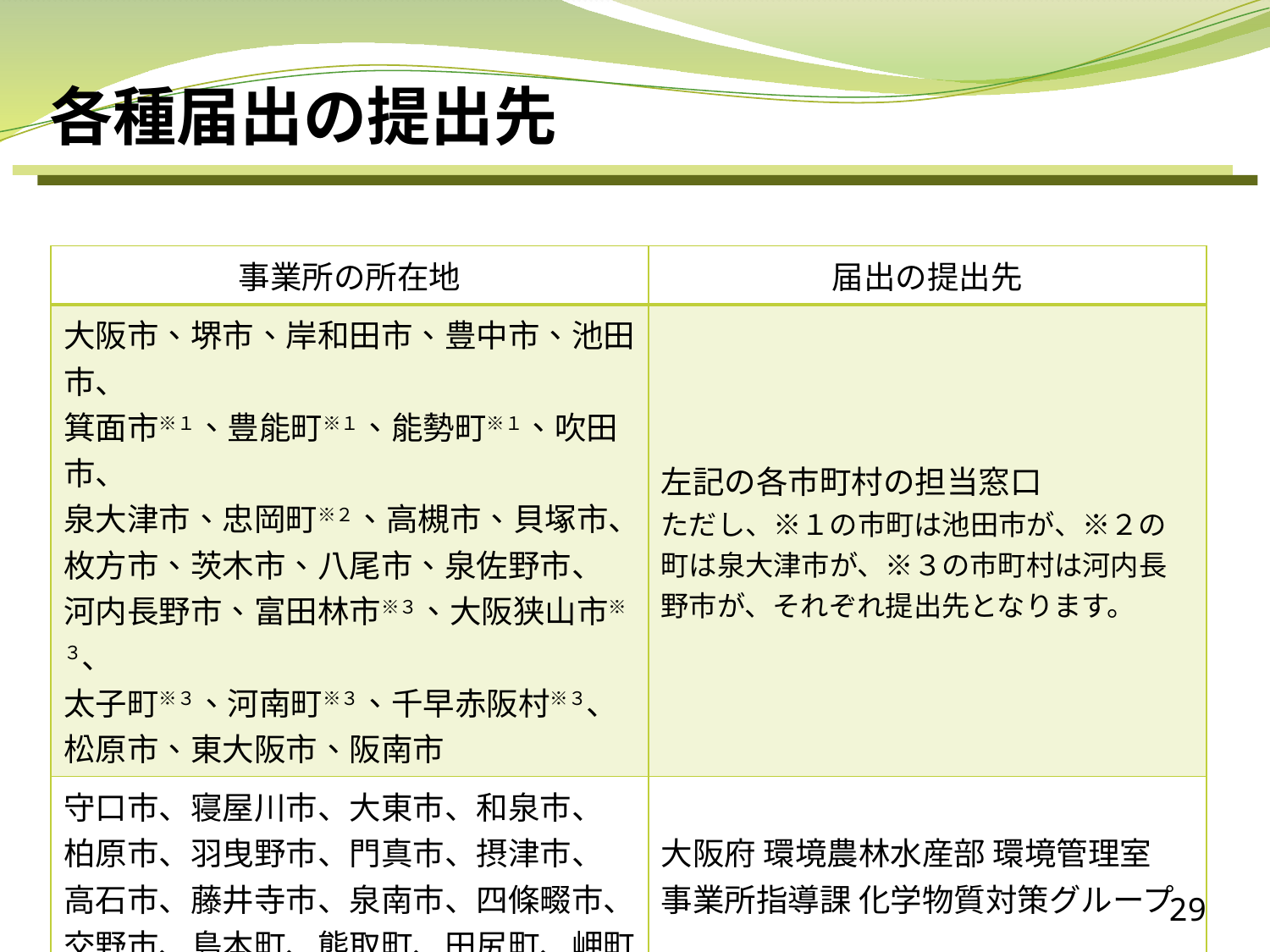

各種届出の提出先

| 事業所の所在地 | 届出の提出先 |
| --- | --- |
| 大阪市、堺市、岸和田市、豊中市、池田市、 箕面市※１、豊能町※１、能勢町※１、吹田市、 泉大津市、忠岡町※２、高槻市、貝塚市、 枚方市、茨木市、八尾市、泉佐野市、 河内長野市、富田林市※３、大阪狭山市※３、 太子町※３、河南町※３、千早赤阪村※３、 松原市、東大阪市、阪南市 | 左記の各市町村の担当窓口 ただし、※１の市町は池田市が、※２の町は泉大津市が、※３の市町村は河内長野市が、それぞれ提出先となります。 |
| 守口市、寝屋川市、大東市、和泉市、 柏原市、羽曳野市、門真市、摂津市、 高石市、藤井寺市、泉南市、四條畷市、 交野市、島本町、熊取町、田尻町、岬町 | 大阪府 環境農林水産部 環境管理室 事業所指導課 化学物質対策グループ |
29